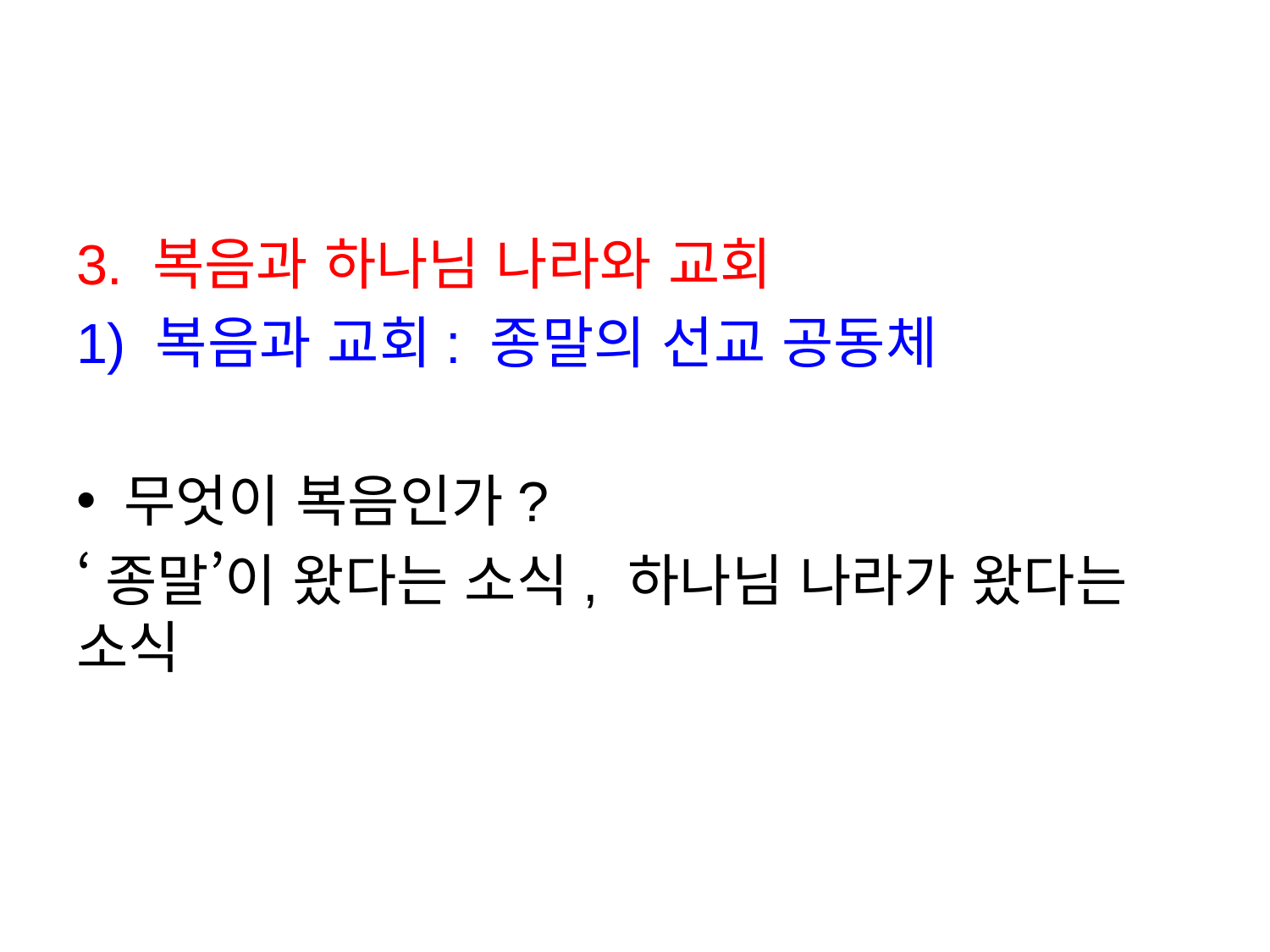

#
3. 복음과 하나님 나라와 교회
1) 복음과 교회: 종말의 선교 공동체

무엇이 복음인가?
‘종말’이 왔다는 소식, 하나님 나라가 왔다는 소식